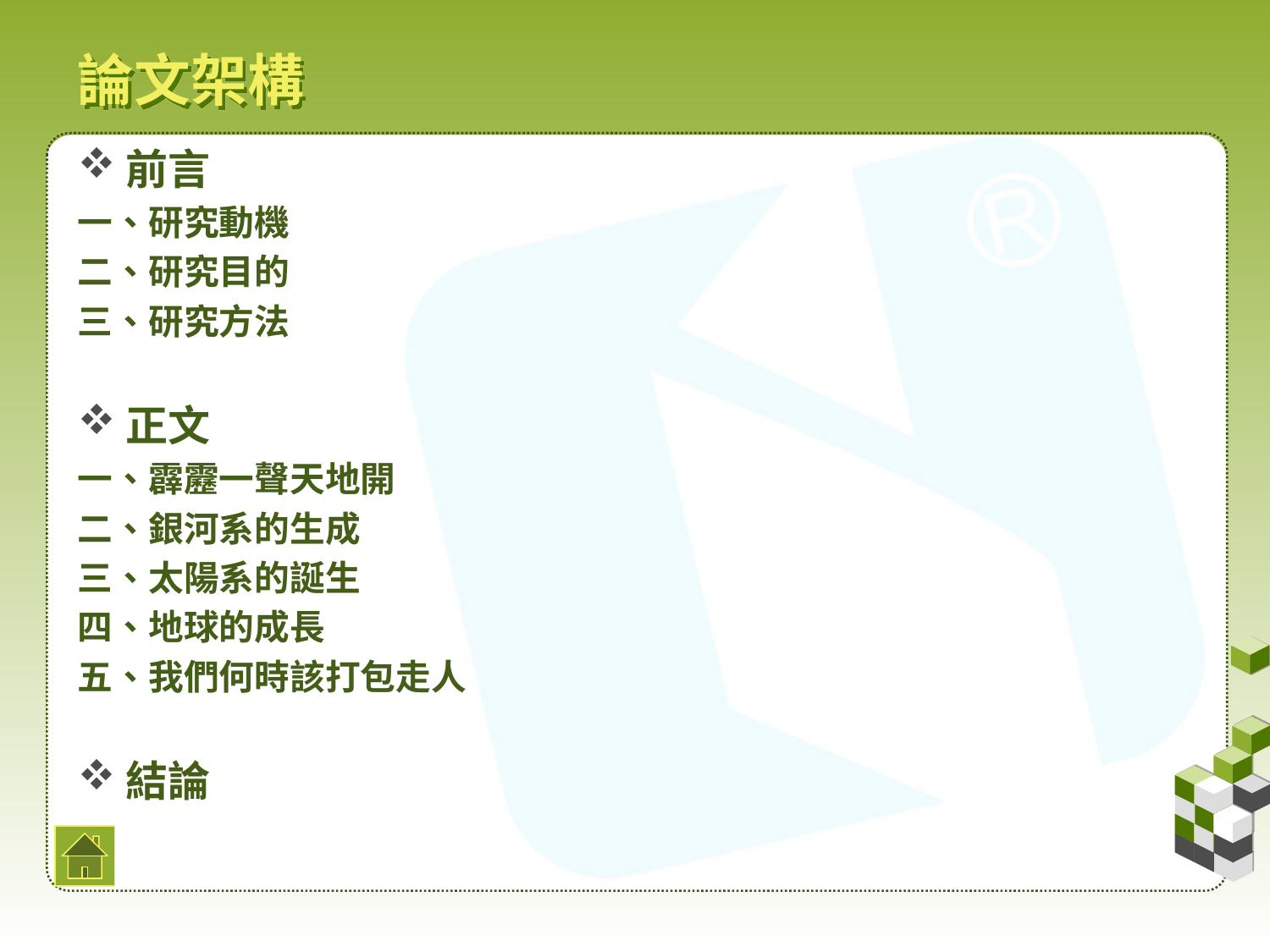

# 論文架構
前言
一、研究動機
二、研究目的
三、研究方法

正文
一、霹靂一聲天地開
二、銀河系的生成
三、太陽系的誕生
四、地球的成長
五、我們何時該打包走人

結論